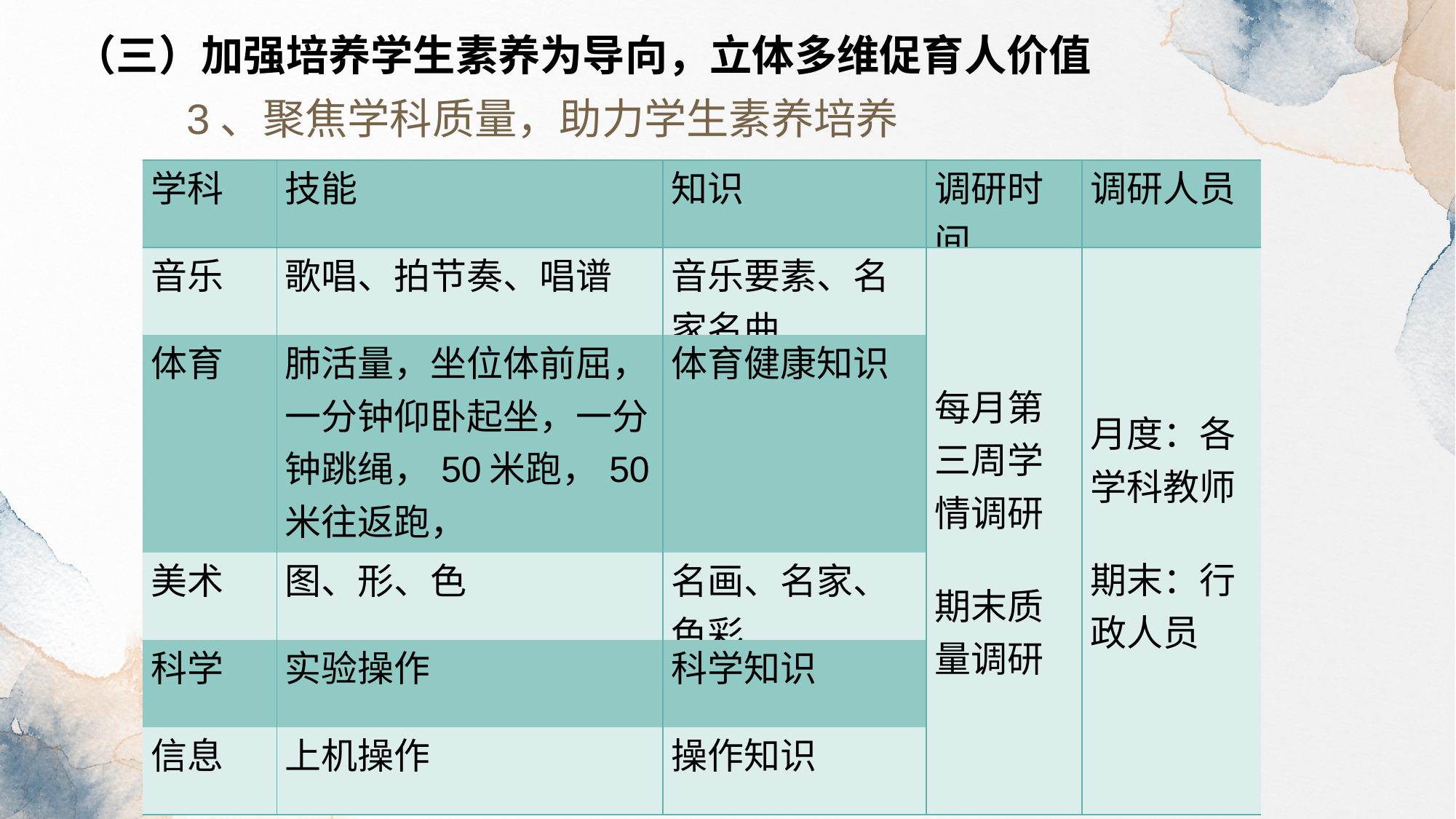

（三）加强培养学生素养为导向，立体多维促育人价值
3、聚焦学科质量，助力学生素养培养
| 学科 | 技能 | 知识 | 调研时间 | 调研人员 |
| --- | --- | --- | --- | --- |
| 音乐 | 歌唱、拍节奏、唱谱 | 音乐要素、名家名曲 | 每月第三周学情调研 期末质量调研 | 月度：各学科教师 期末：行政人员 |
| 体育 | 肺活量，坐位体前屈，一分钟仰卧起坐，一分钟跳绳，50米跑，50米往返跑， | 体育健康知识 |  |  |
| 美术 | 图、形、色 | 名画、名家、色彩 |  |  |
| 科学 | 实验操作 | 科学知识 |  |  |
| 信息 | 上机操作 | 操作知识 |  |  |